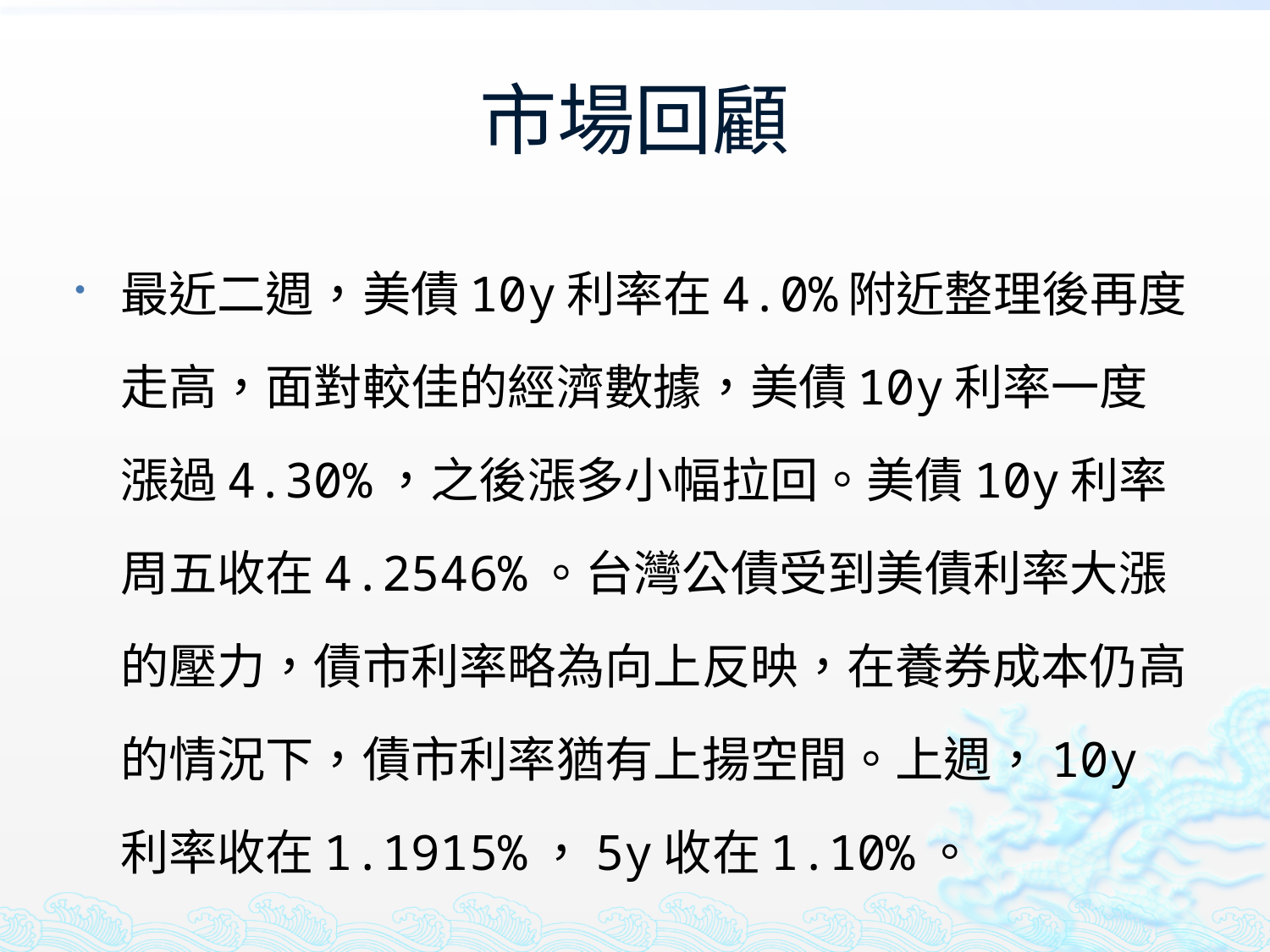

# 市場回顧
最近二週，美債10y利率在4.0%附近整理後再度走高，面對較佳的經濟數據，美債10y利率一度漲過4.30%，之後漲多小幅拉回。美債10y利率周五收在4.2546%。台灣公債受到美債利率大漲的壓力，債市利率略為向上反映，在養券成本仍高的情況下，債市利率猶有上揚空間。上週，10y利率收在1.1915%，5y收在1.10%。